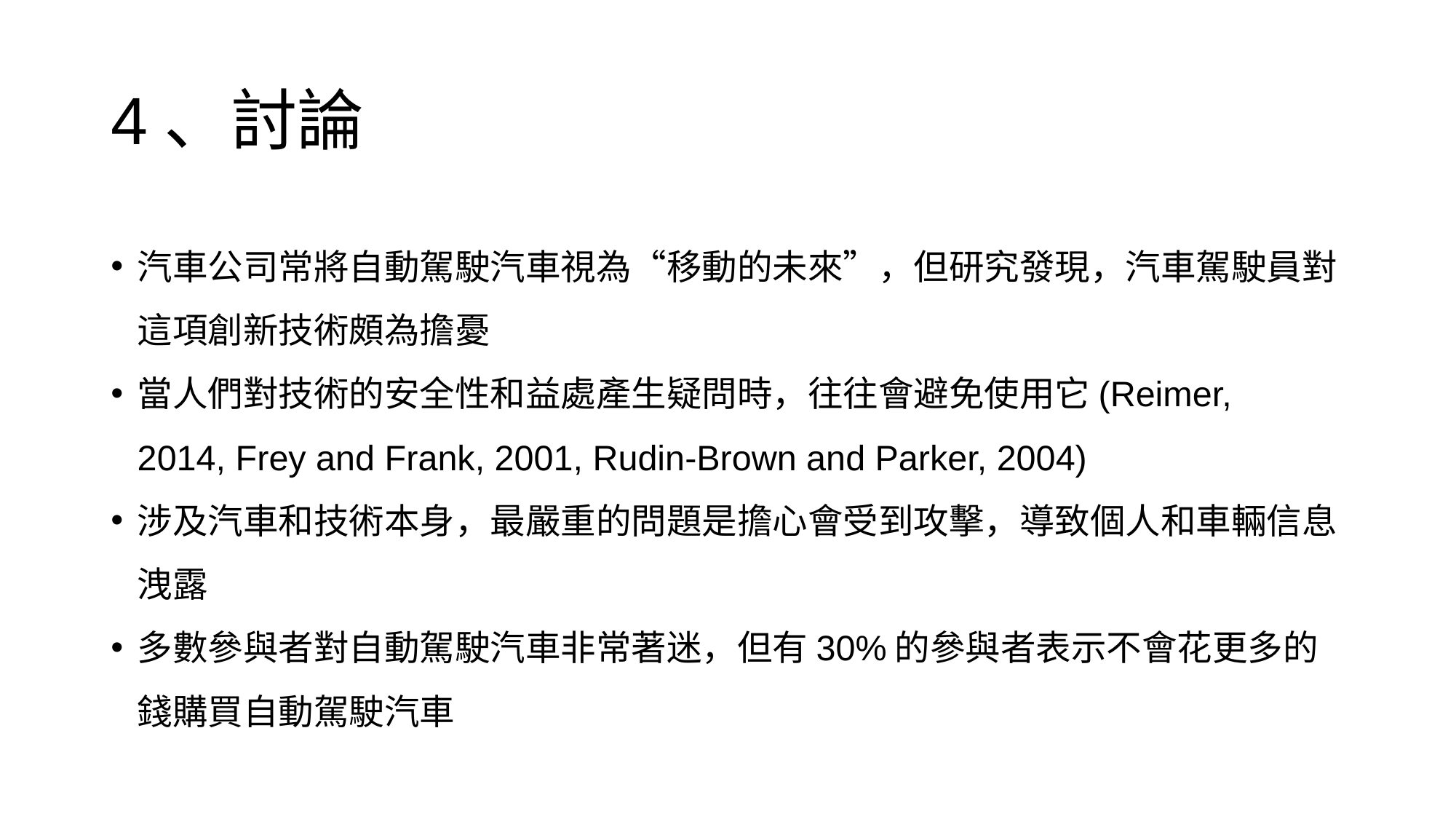

# 4、討論
汽車公司常將自動駕駛汽車視為“移動的未來”，但研究發現，汽車駕駛員對這項創新技術頗為擔憂
當人們對技術的安全性和益處產生疑問時，往往會避免使用它(Reimer, 2014, Frey and Frank, 2001, Rudin-Brown and Parker, 2004)
涉及汽車和技術本身，最嚴重的問題是擔心會受到攻擊，導致個人和車輛信息洩露
多數參與者對自動駕駛汽車非常著迷，但有30%的參與者表示不會花更多的錢購買自動駕駛汽車